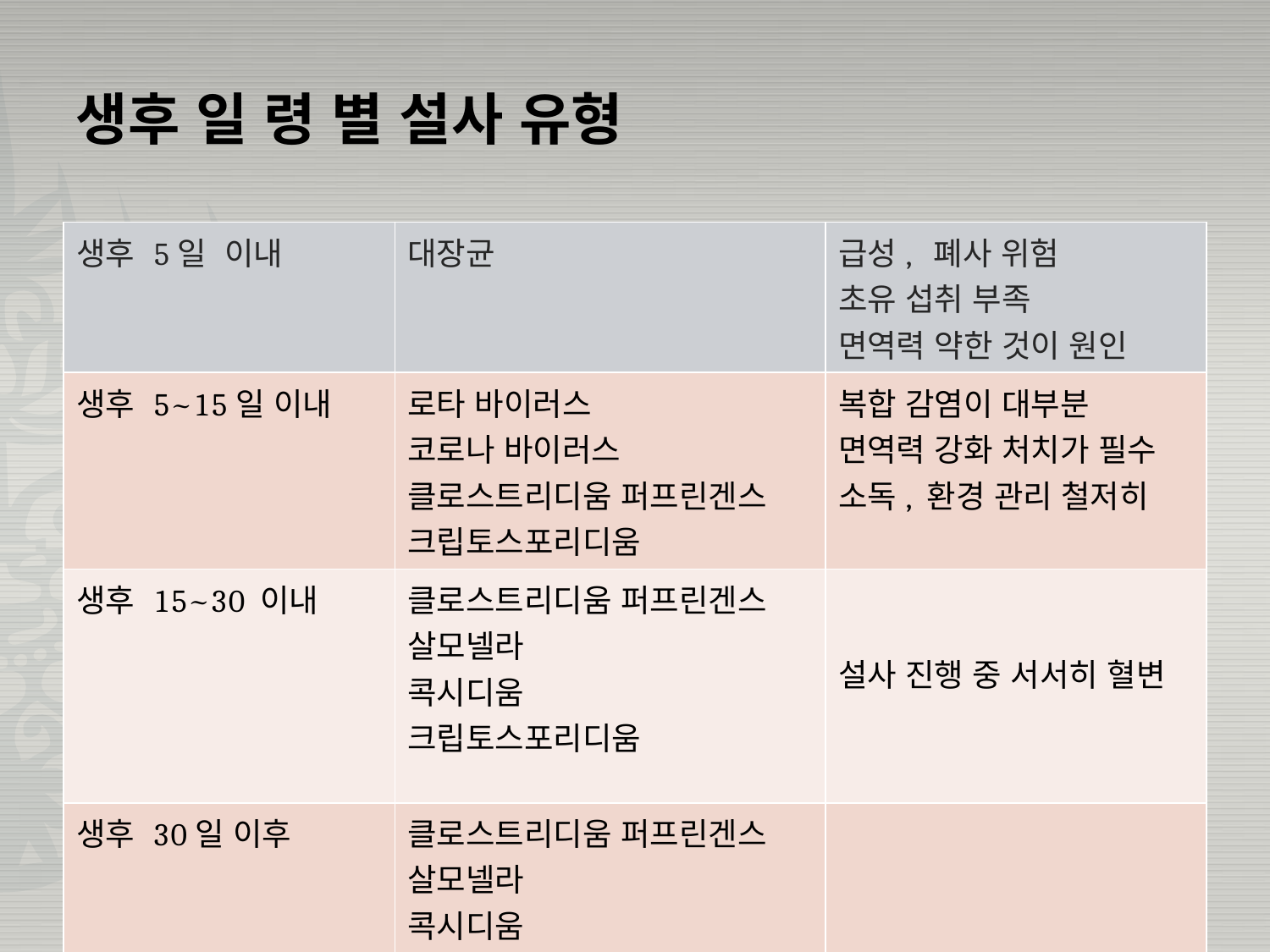

# 생후 일 령 별 설사 유형
| 생후 5일 이내 | 대장균 | 급성, 폐사 위험 초유 섭취 부족 면역력 약한 것이 원인 |
| --- | --- | --- |
| 생후 5~15일 이내 | 로타 바이러스 코로나 바이러스 클로스트리디움 퍼프린겐스 크립토스포리디움 | 복합 감염이 대부분 면역력 강화 처치가 필수 소독, 환경 관리 철저히 |
| 생후 15~30 이내 | 클로스트리디움 퍼프린겐스 살모넬라 콕시디움 크립토스포리디움 | 설사 진행 중 서서히 혈변 |
| 생후 30일 이후 | 클로스트리디움 퍼프린겐스 살모넬라 콕시디움 BVD 바이러스 |  |